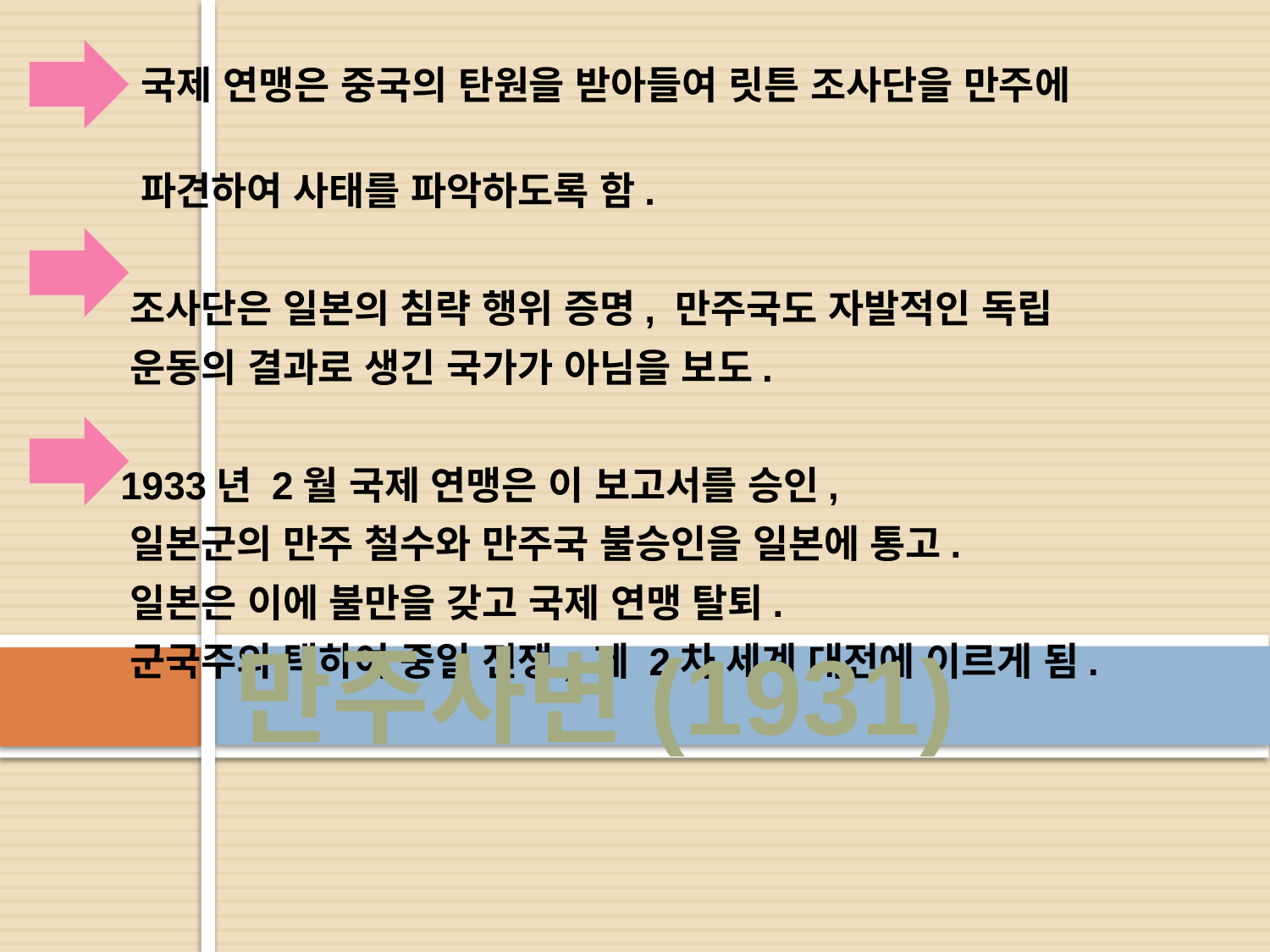

국제 연맹은 중국의 탄원을 받아들여 릿튼 조사단을 만주에
           파견하여 사태를 파악하도록 함.

          조사단은 일본의 침략 행위 증명, 만주국도 자발적인 독립
          운동의 결과로 생긴 국가가 아님을 보도.

          1933년 2월 국제 연맹은 이 보고서를 승인,
          일본군의 만주 철수와 만주국 불승인을 일본에 통고.
          일본은 이에 불만을 갖고 국제 연맹 탈퇴.
          군국주의 택하여 중일 전쟁, 제 2차 세계 대전에 이르게 됨.

# 만주사변(1931)